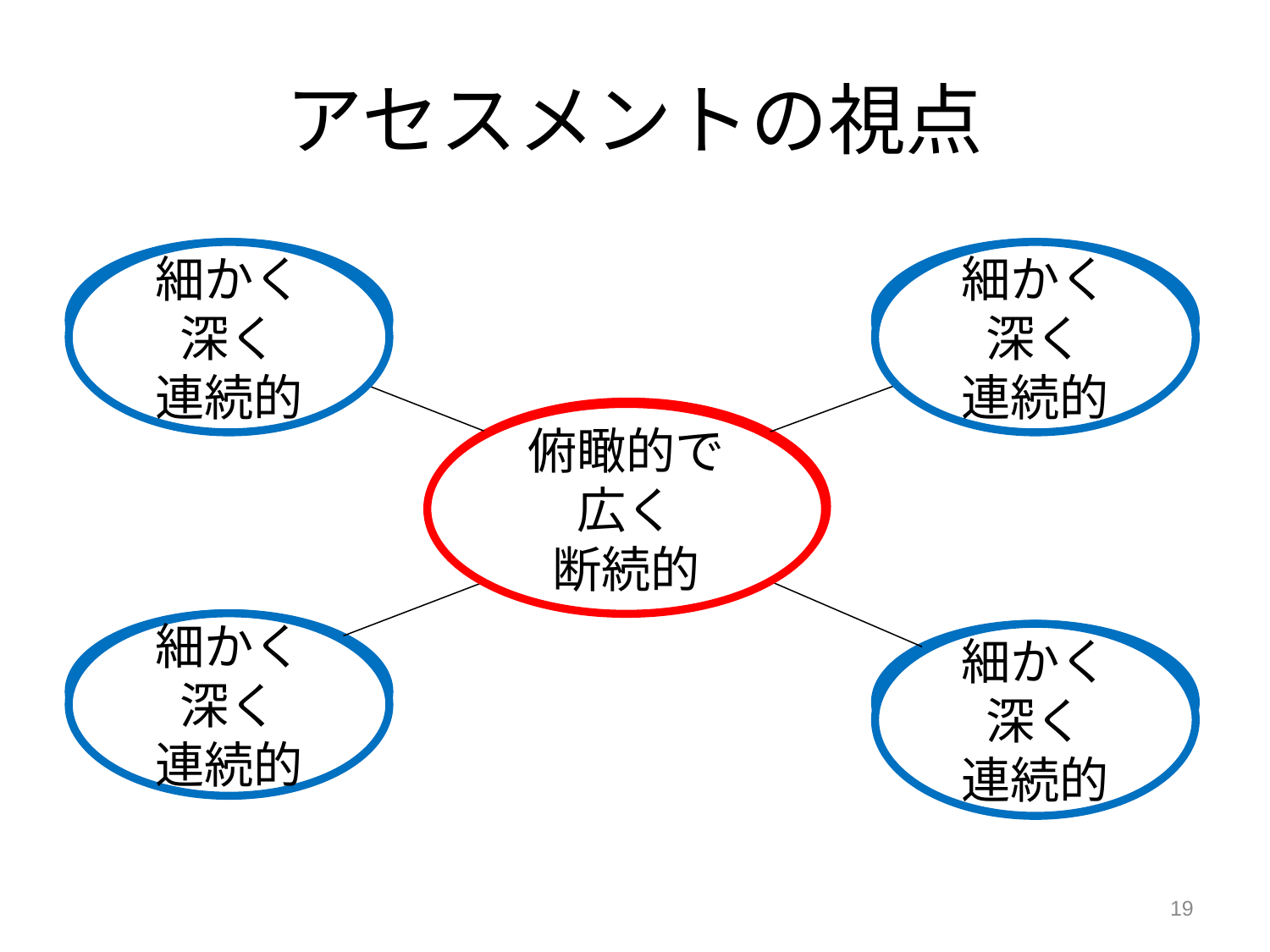

# アセスメントの視点
細かく
深く
連続的
個別支援
計画
居宅介護
計画
細かく
深く
連続的
サービス等利用計画
俯瞰的で
広く
断続的
細かく
深く
連続的
診療計画
訪問看護
計画
細かく
深く
連続的
19